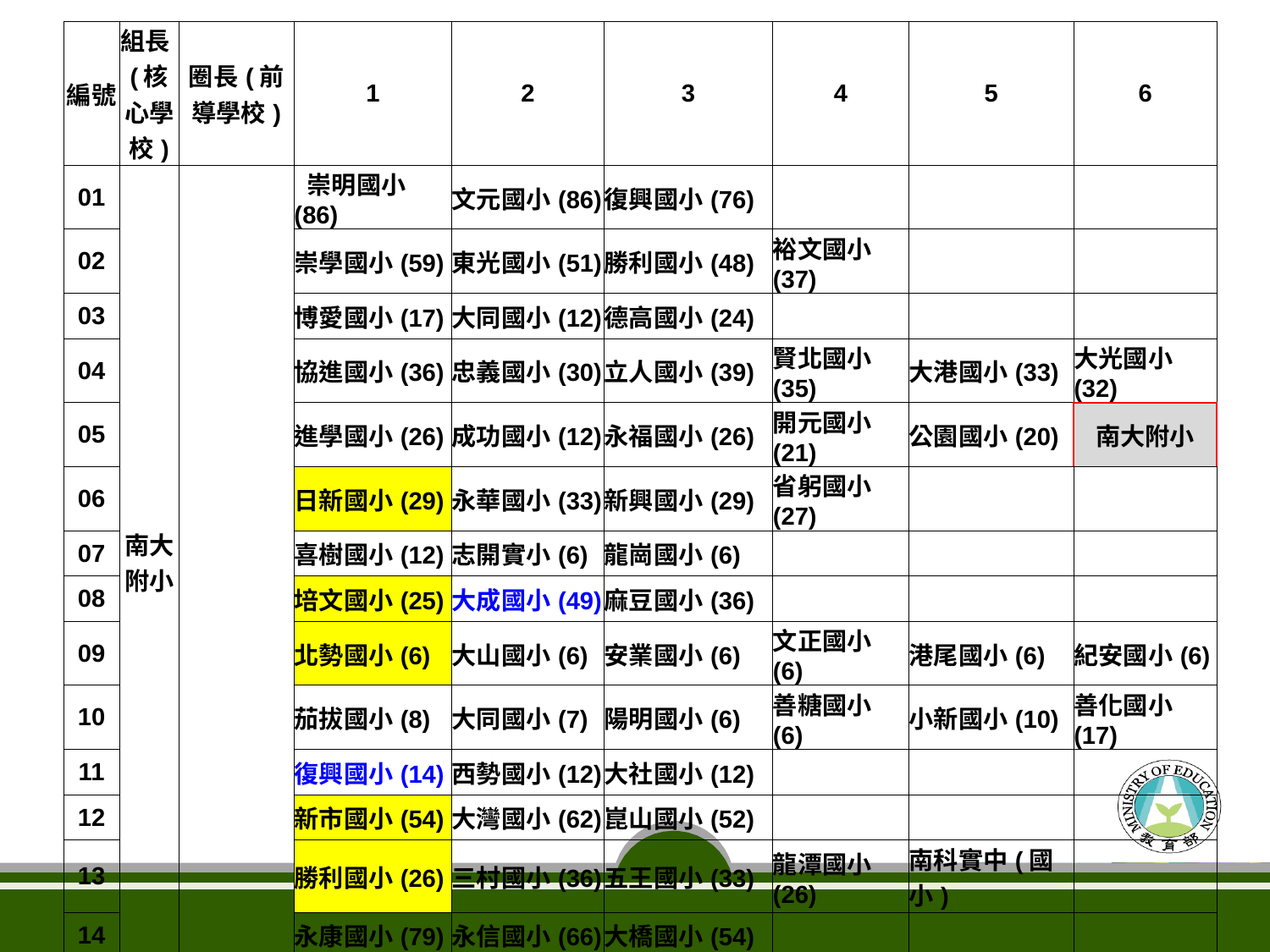

| 編號 | 組長(核心學校) | 圈長(前導學校) | 1 | 2 | 3 | 4 | 5 | 6 |
| --- | --- | --- | --- | --- | --- | --- | --- | --- |
| 01 | 南大附小 |  | 崇明國小(86) | 文元國小(86) | 復興國小(76) |  |  |  |
| 02 |  |  | 崇學國小(59) | 東光國小(51) | 勝利國小(48) | 裕文國小(37) |  |  |
| 03 |  |  | 博愛國小(17) | 大同國小(12) | 德高國小(24) |  |  |  |
| 04 |  |  | 協進國小(36) | 忠義國小(30) | 立人國小(39) | 賢北國小(35) | 大港國小(33) | 大光國小(32) |
| 05 |  |  | 進學國小(26) | 成功國小(12) | 永福國小(26) | 開元國小(21) | 公園國小(20) | 南大附小 |
| 06 |  |  | 日新國小(29) | 永華國小(33) | 新興國小(29) | 省躬國小(27) |  |  |
| 07 |  |  | 喜樹國小(12) | 志開實小(6) | 龍崗國小(6) |  |  |  |
| 08 |  |  | 培文國小(25) | 大成國小(49) | 麻豆國小(36) |  |  |  |
| 09 |  |  | 北勢國小(6) | 大山國小(6) | 安業國小(6) | 文正國小(6) | 港尾國小(6) | 紀安國小(6) |
| 10 |  |  | 茄拔國小(8) | 大同國小(7) | 陽明國小(6) | 善糖國小(6) | 小新國小(10) | 善化國小(17) |
| 11 |  |  | 復興國小(14) | 西勢國小(12) | 大社國小(12) |  |  |  |
| 12 |  |  | 新市國小(54) | 大灣國小(62) | 崑山國小(52) |  |  |  |
| 13 |  |  | 勝利國小(26) | 三村國小(36) | 五王國小(33) | 龍潭國小(26) | 南科實中(國小) |  |
| 14 |  |  | 永康國小(79) | 永信國小(66) | 大橋國小(54) |  |  |  |